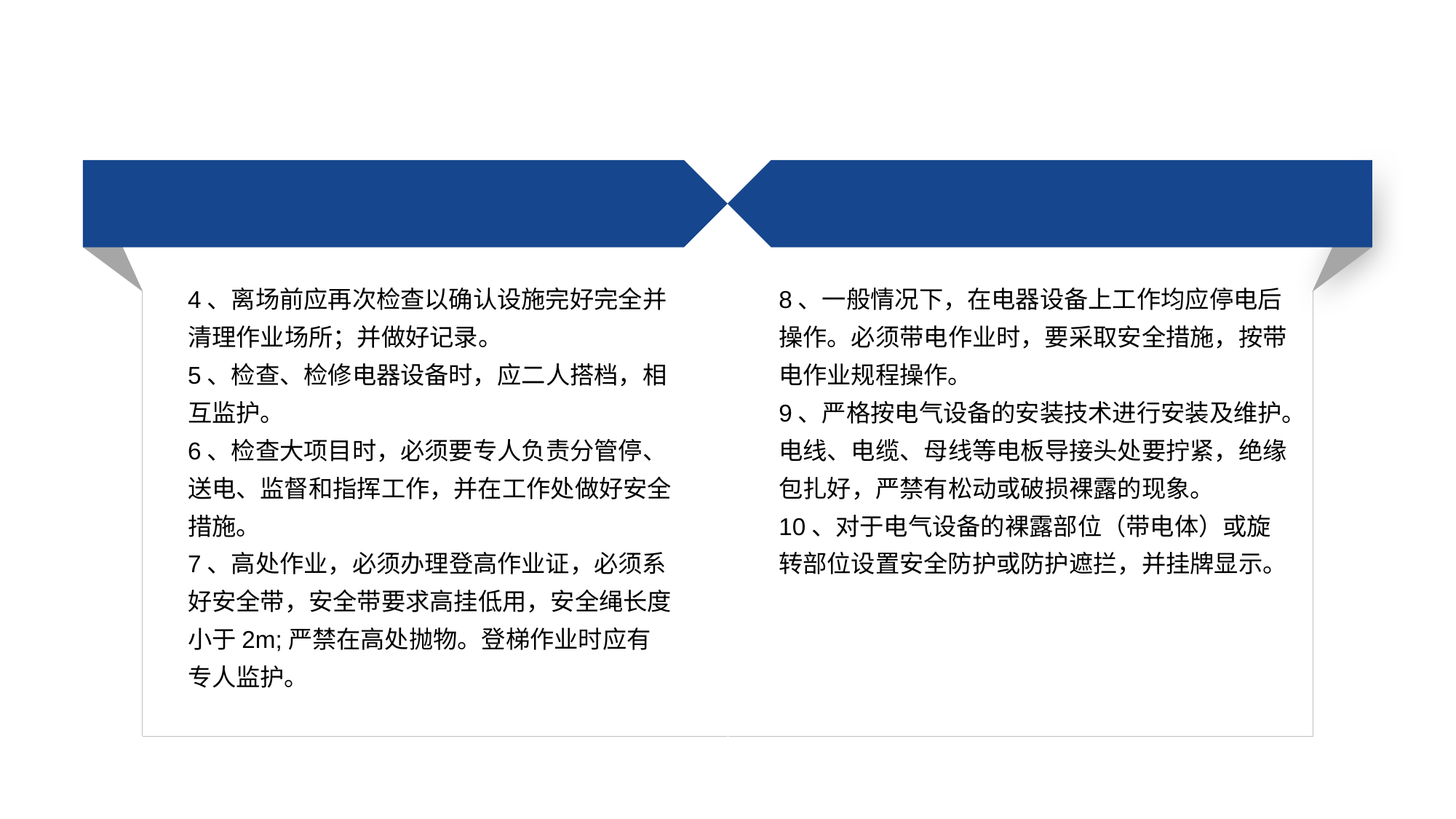

4、离场前应再次检查以确认设施完好完全并清理作业场所；并做好记录。
5、检查、检修电器设备时，应二人搭档，相互监护。
6、检查大项目时，必须要专人负责分管停、送电、监督和指挥工作，并在工作处做好安全措施。
7、高处作业，必须办理登高作业证，必须系好安全带，安全带要求高挂低用，安全绳长度小于2m;严禁在高处抛物。登梯作业时应有专人监护。
8、一般情况下，在电器设备上工作均应停电后操作。必须带电作业时，要采取安全措施，按带电作业规程操作。
9、严格按电气设备的安装技术进行安装及维护。电线、电缆、母线等电板导接头处要拧紧，绝缘包扎好，严禁有松动或破损裸露的现象。
10、对于电气设备的裸露部位（带电体）或旋转部位设置安全防护或防护遮拦，并挂牌显示。